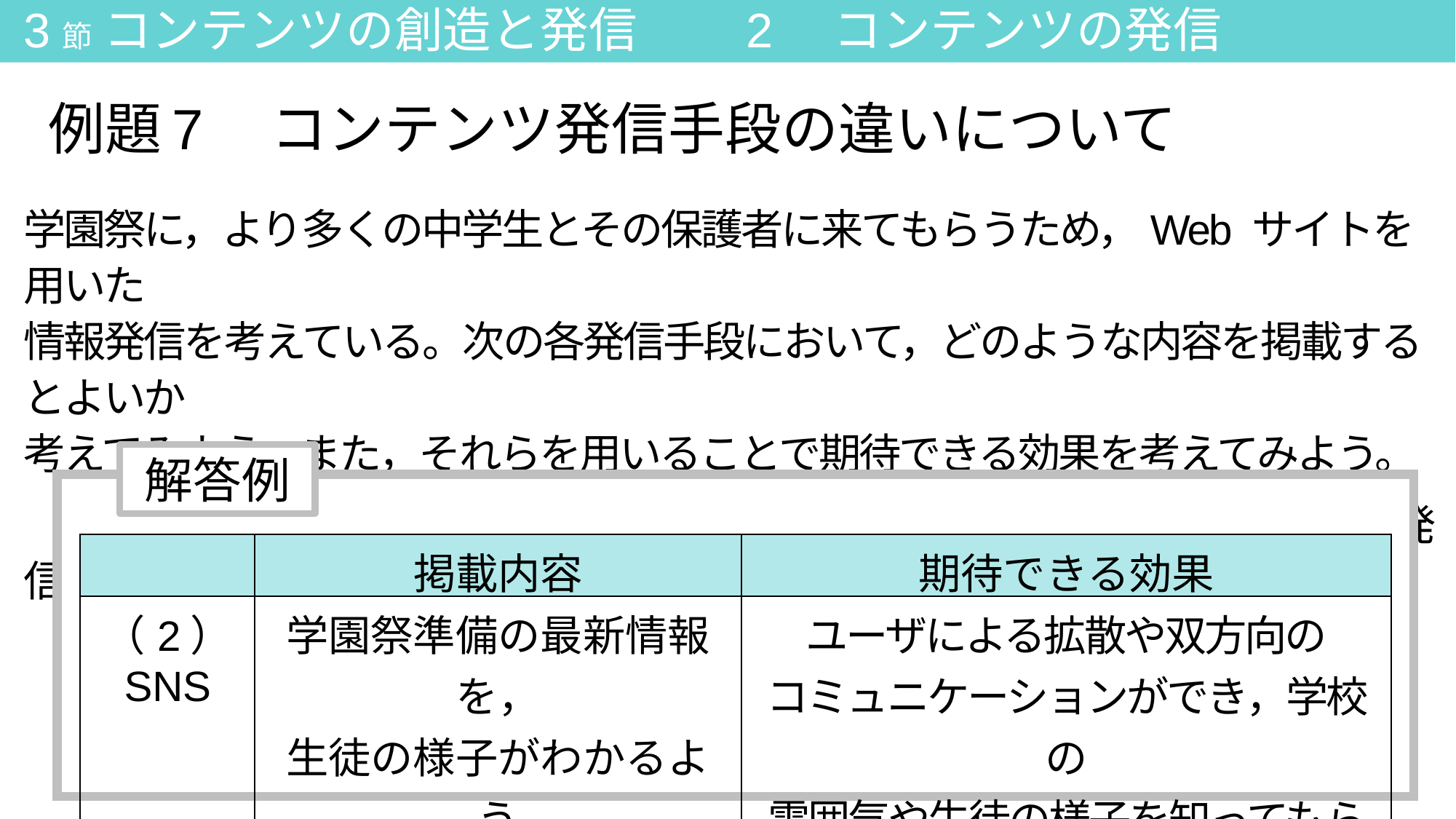

3節 コンテンツの創造と発信　　2　コンテンツの発信
# 例題7　コンテンツ発信手段の違いについて
学園祭に，より多くの中学生とその保護者に来てもらうため，Web サイトを用いた
情報発信を考えている。次の各発信手段において，どのような内容を掲載するとよいか
考えてみよう。また，それらを用いることで期待できる効果を考えてみよう。
（１）Webサイトによる発信　　　　　　　　　　　　（２）SNSによる発信
解答例

|  | 掲載内容 | 期待できる効果 |
| --- | --- | --- |
| （2） SNS | 学園祭準備の最新情報を， 生徒の様子がわかるよう 動画とともに発信 | ユーザによる拡散や双方向の コミュニケーションができ，学校の 雰囲気や生徒の様子を知ってもらえる |